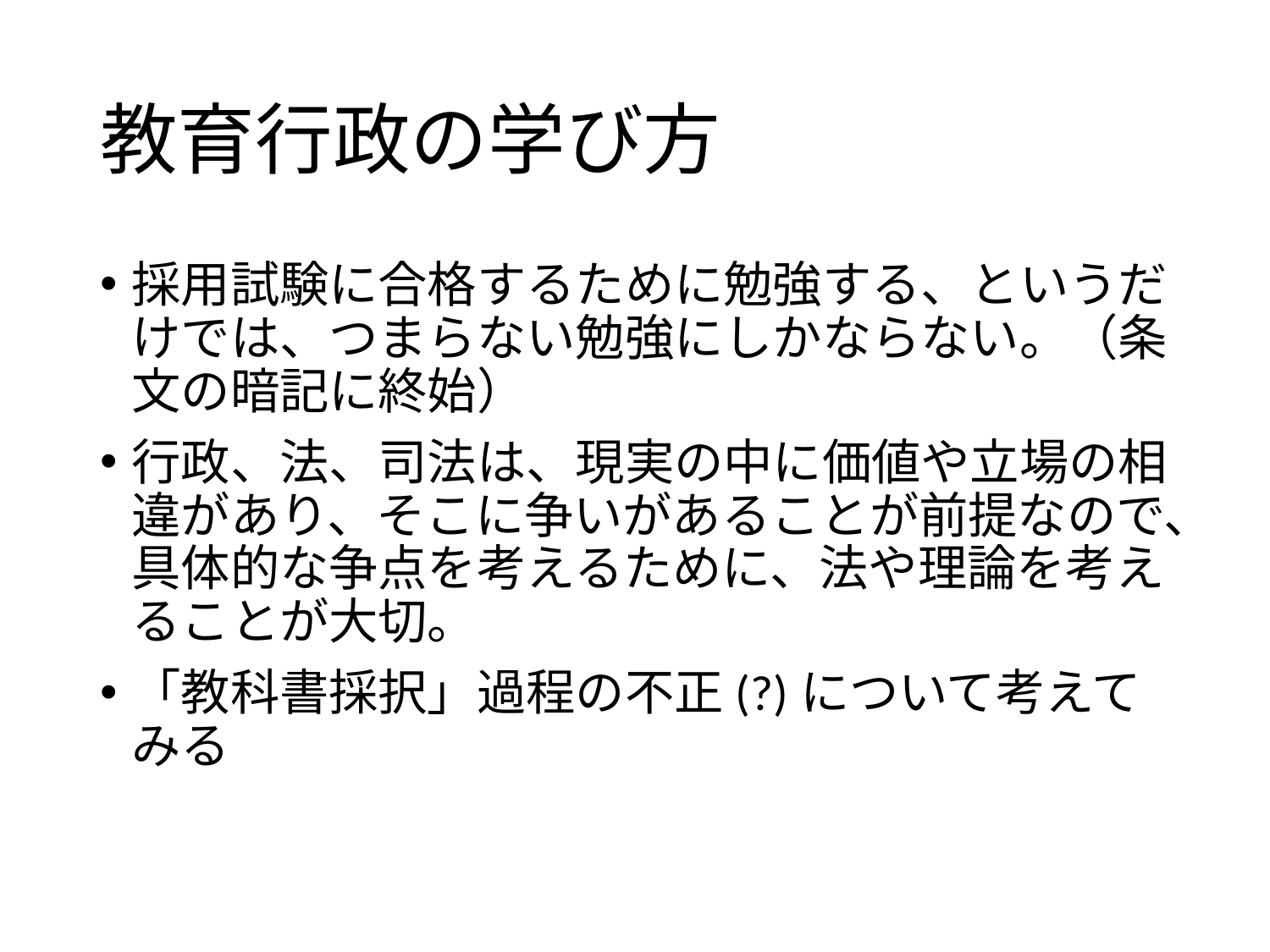

# 教育行政の学び方
採用試験に合格するために勉強する、というだけでは、つまらない勉強にしかならない。（条文の暗記に終始）
行政、法、司法は、現実の中に価値や立場の相違があり、そこに争いがあることが前提なので、具体的な争点を考えるために、法や理論を考えることが大切。
「教科書採択」過程の不正(?)について考えてみる